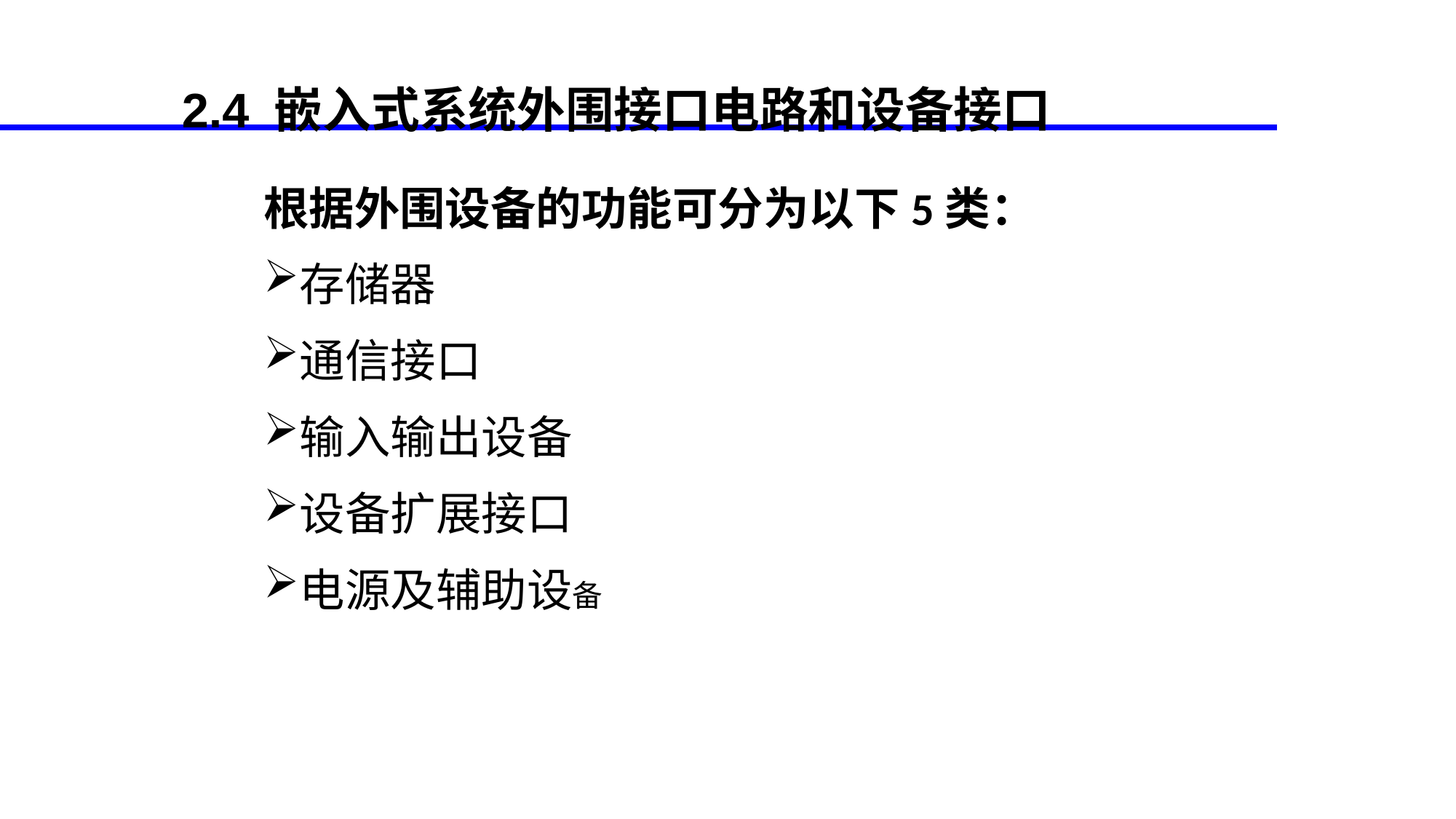

2.4 嵌入式系统外围接口电路和设备接口
根据外围设备的功能可分为以下5类：

存储器

通信接口

输入输出设备

设备扩展接口

电源及辅助设备
23